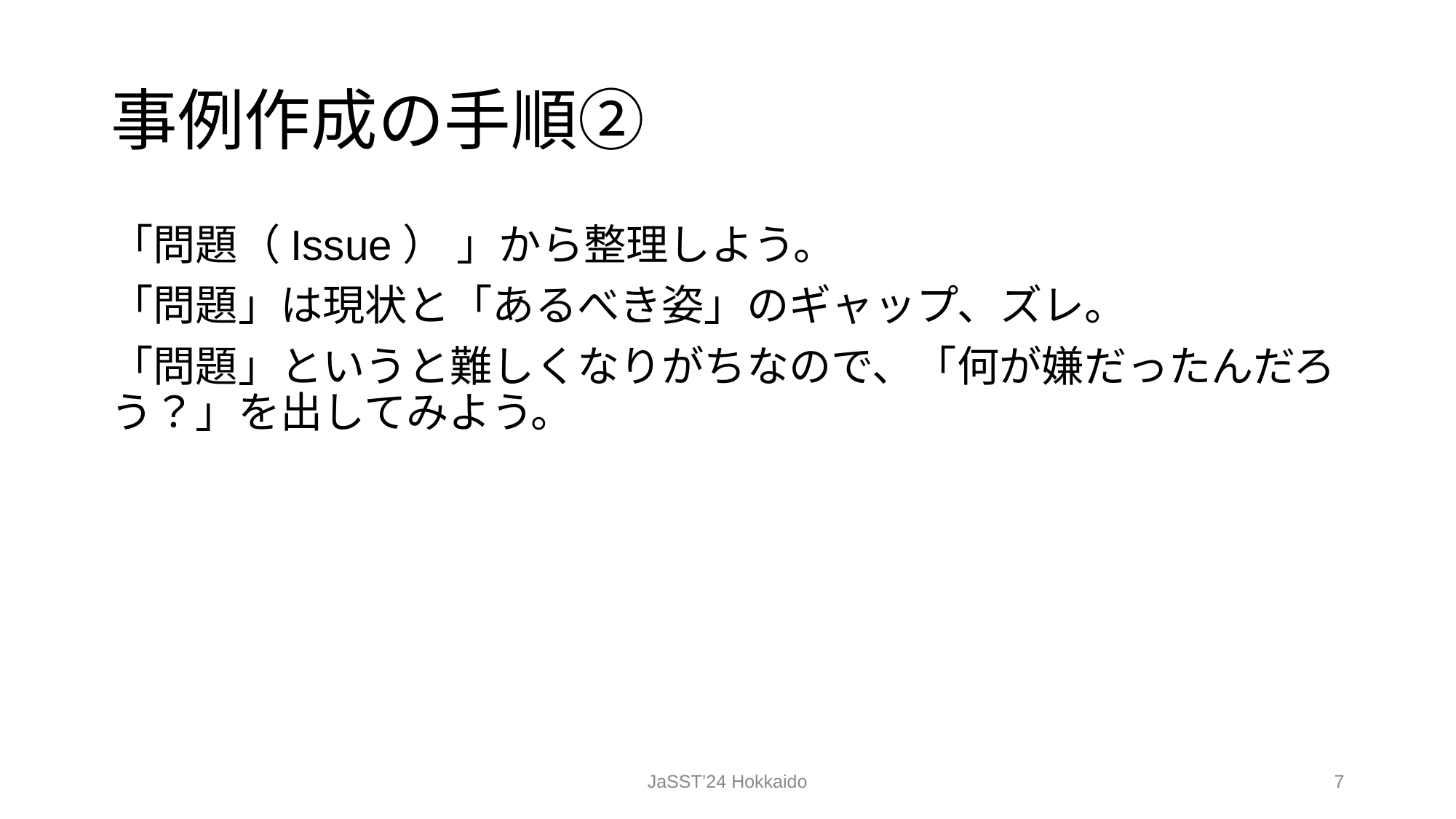

# 事例作成の手順②
「問題（Issue） 」から整理しよう。
「問題」は現状と「あるべき姿」のギャップ、ズレ。
「問題」というと難しくなりがちなので、「何が嫌だったんだろう？」を出してみよう。
JaSST’24 Hokkaido
7